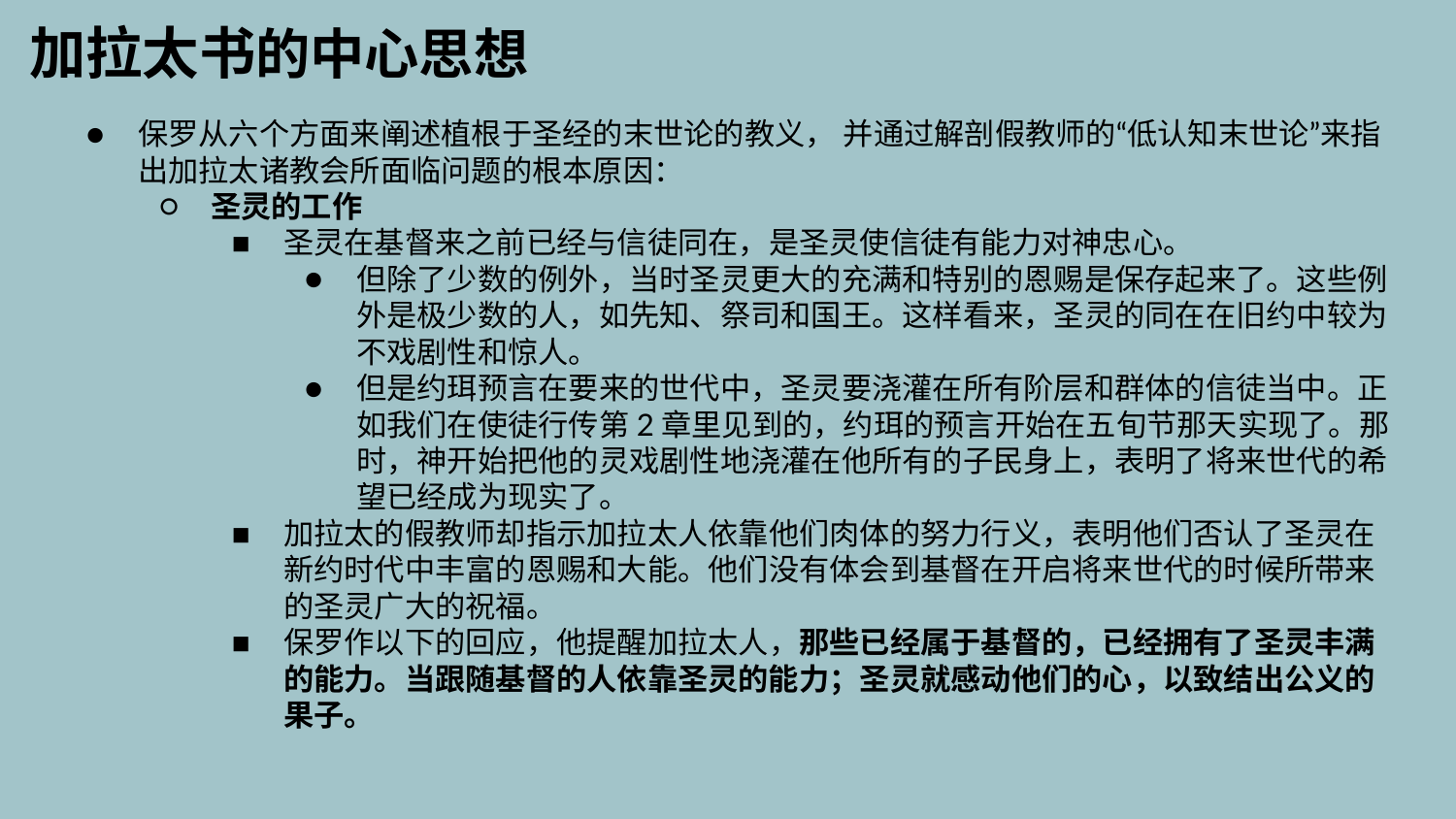

加拉太书的中心思想
保罗从六个方面来阐述植根于圣经的末世论的教义， 并通过解剖​​假教师的“低认知末世论”​​来指出加拉太诸教会所面临问题的根本原因：
圣灵的工作
圣灵在基督来之前已经与信徒同在，是圣灵使信徒有能力对神忠心。
但除了少数的例外，当时圣灵更大的充满和特别的恩赐是保存起来了。这些例外是极少数的人，如先知、祭司和国王。这样看来，圣灵的同在在旧约中较为不戏剧性和惊人。
但是约珥预言在要来的世代中，圣灵要浇灌在所有阶层和群体的信徒当中。正如我们在使徒行传第2章里见到的，约珥的预言开始在五旬节那天实现了。那时，神开始把他的灵戏剧性地浇灌在他所有的子民身上，表明了将来世代的希望已经成为现实了。
加拉太的假教师却指示加拉太人依靠他们肉体的努力行义，表明他们否认了圣灵在新约时代中丰富的恩赐和大能。他们没有体会到基督在开启将来世代的时候所带来的圣灵广大的祝福。
保罗作以下的回应，他提醒加拉太人，那些已经属于基督的，已经拥有了圣灵丰满的能力。当跟随基督的人依靠圣灵的能力；圣灵就感动他们的心，以致结出公义的果子。